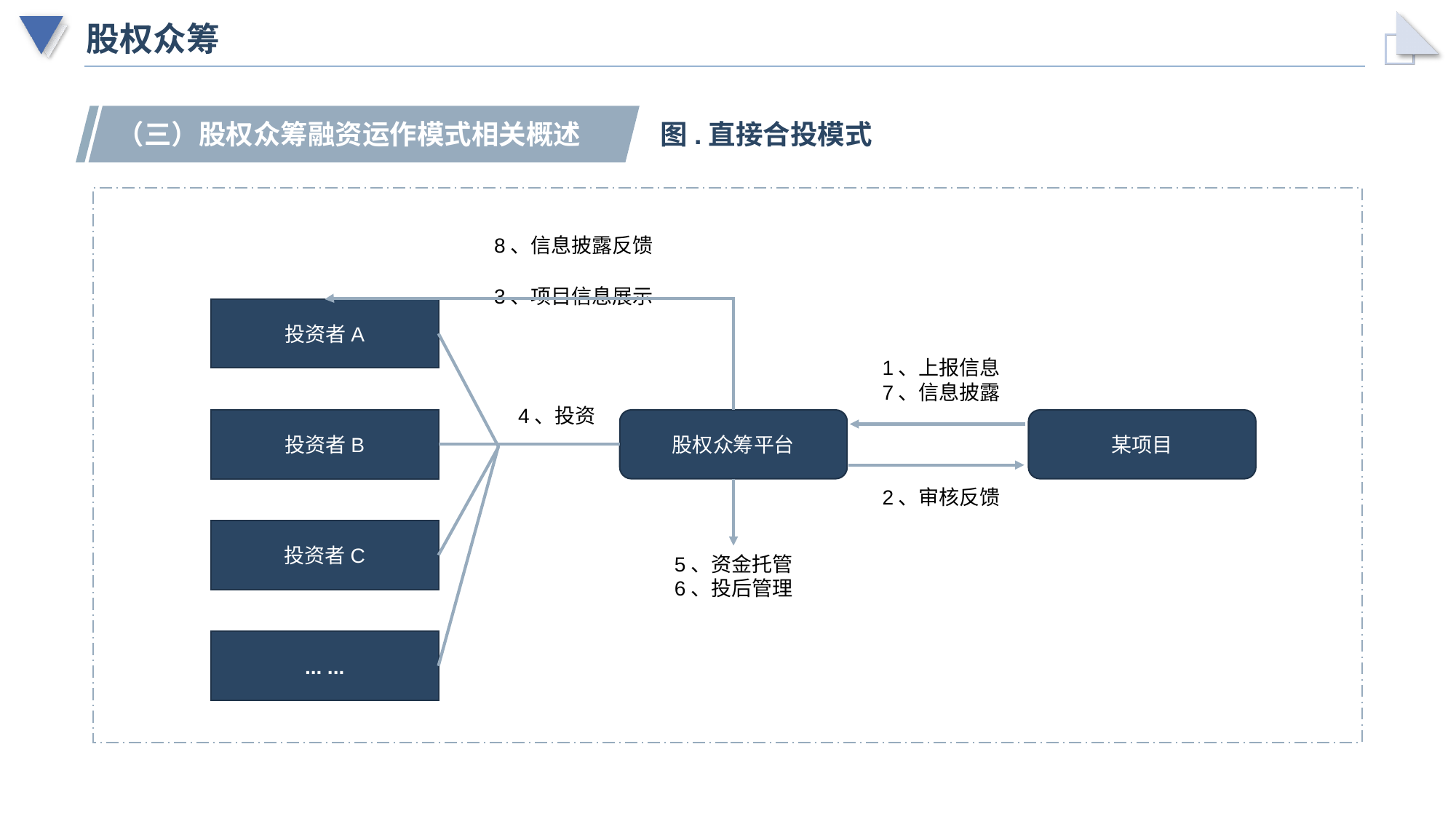

# 股权众筹

（三）股权众筹融资运作模式相关概述
图.直接合投模式

8、信息披露反馈
3、项目信息展示
投资者A
1、上报信息
7、信息披露
4、投资
投资者B
股权众筹平台
某项目
2、审核反馈
投资者C
5、资金托管
6、投后管理
... ...